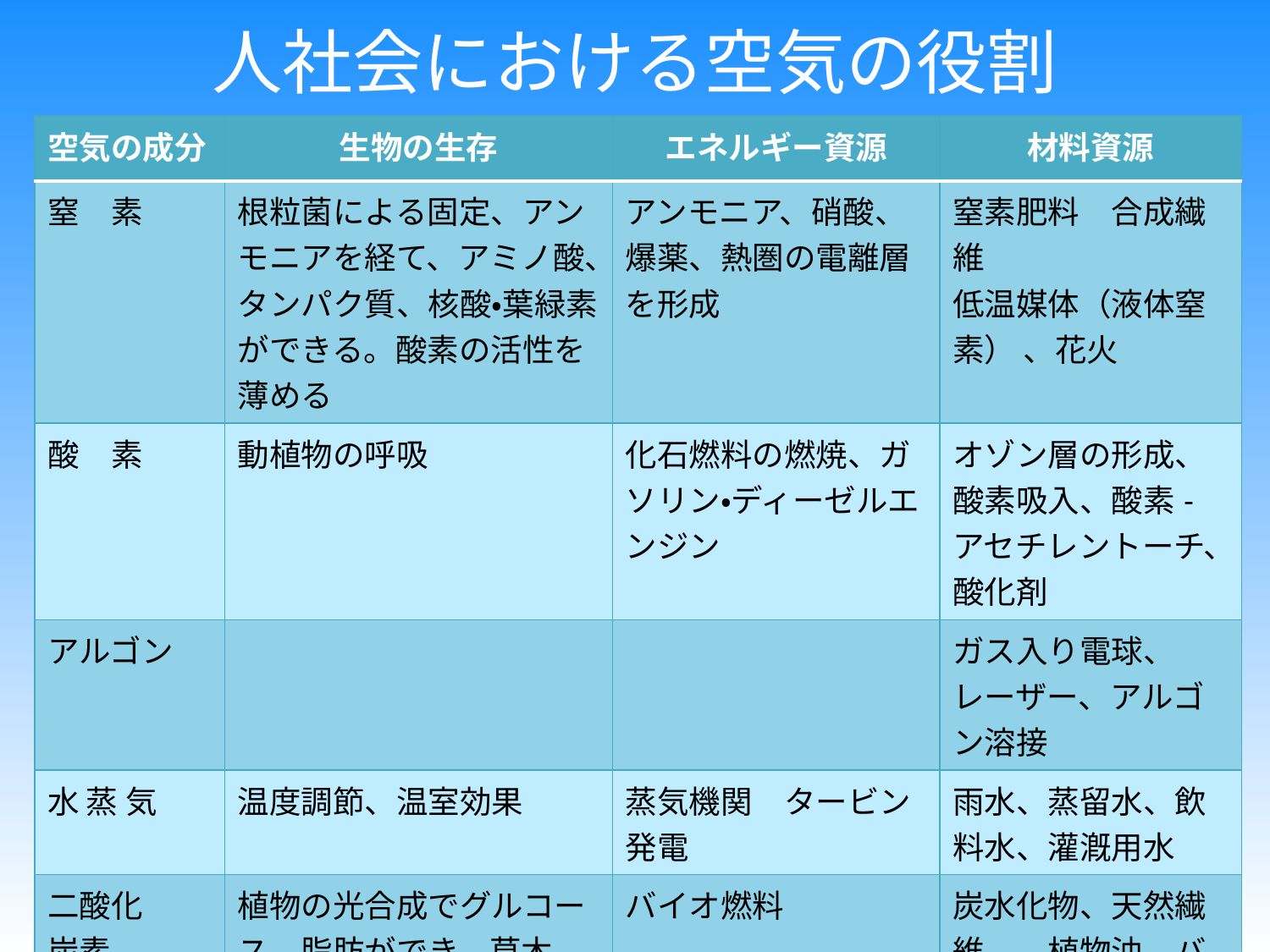

# 人社会における空気の役割
| 空気の成分 | 生物の生存 | エネルギー資源 | 材料資源 |
| --- | --- | --- | --- |
| 窒　素 | 根粒菌による固定、アンモニアを経て、アミノ酸、タンパク質、核酸・葉緑素ができる。酸素の活性を薄める | アンモニア、硝酸、爆薬、熱圏の電離層を形成 | 窒素肥料　合成繊維 低温媒体（液体窒素） 、花火 |
| 酸　素 | 動植物の呼吸 | 化石燃料の燃焼、ガソリン・ディーゼルエンジン | オゾン層の形成、酸素吸入、酸素-アセチレントーチ、酸化剤 |
| アルゴン |  |  | ガス入り電球、レーザー、アルゴン溶接 |
| 水 蒸 気 | 温度調節、温室効果 | 蒸気機関　タービン 発電 | 雨水、蒸留水、飲料水、灌漑用水 |
| 二酸化 炭素 | 植物の光合成でグルコース、脂肪ができ、草木、穀物、果実となる。温室効果 | バイオ燃料 | 炭水化物、天然繊維、　植物油、バイオマス、ドライアイス |
| ヘリウム |  |  | 極低温媒体 |
| 空気全体 として |  | 風、天候（気候変動）、気象、風力タービン | 圧縮空気 |